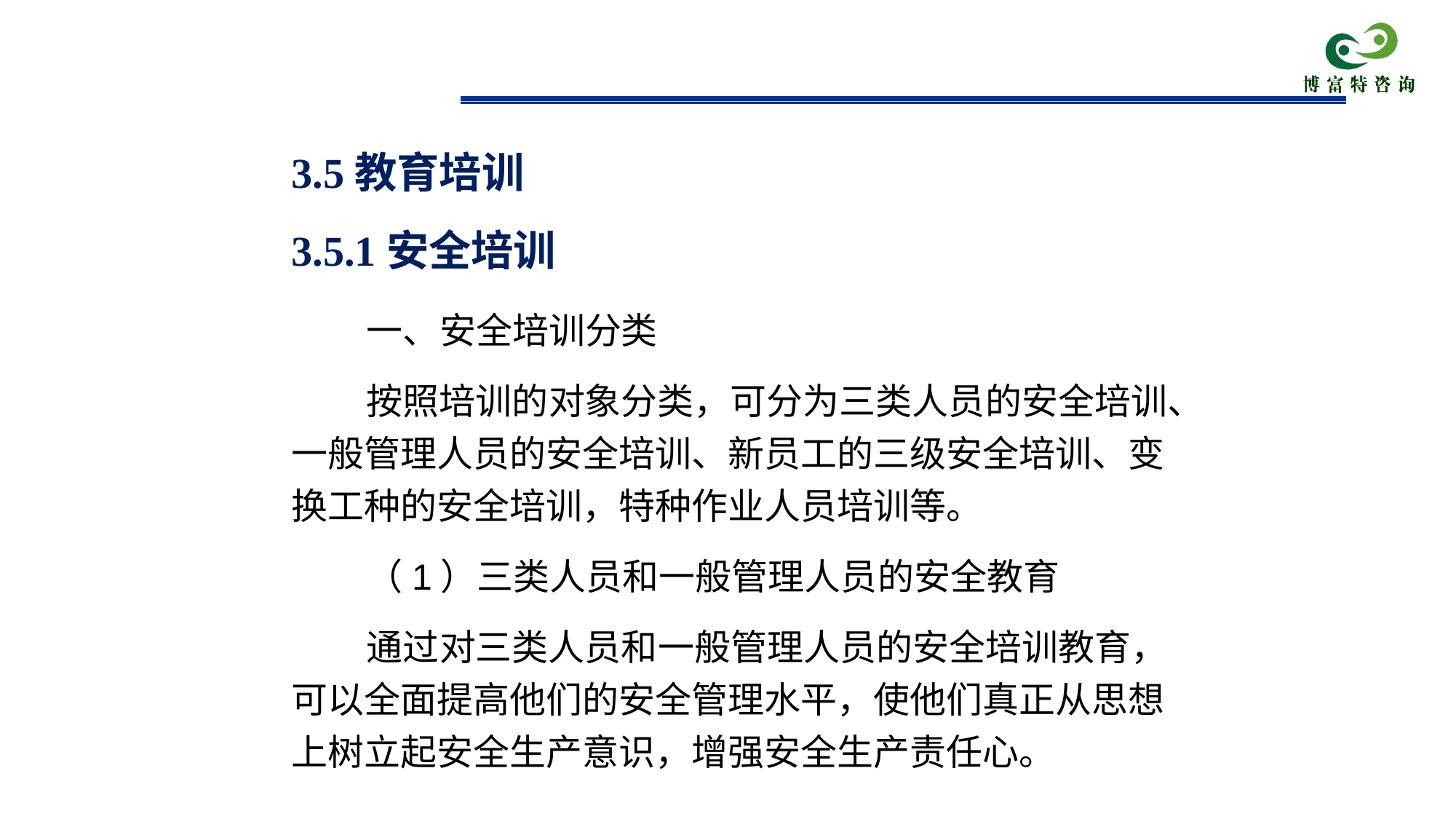

3.5教育培训
3.5.1安全培训

一、安全培训分类
按照培训的对象分类，可分为三类人员的安全培训、一般管理人员的安全培训、新员工的三级安全培训、变换工种的安全培训，特种作业人员培训等。
（1）三类人员和一般管理人员的安全教育
通过对三类人员和一般管理人员的安全培训教育，可以全面提高他们的安全管理水平，使他们真正从思想上树立起安全生产意识，增强安全生产责任心。